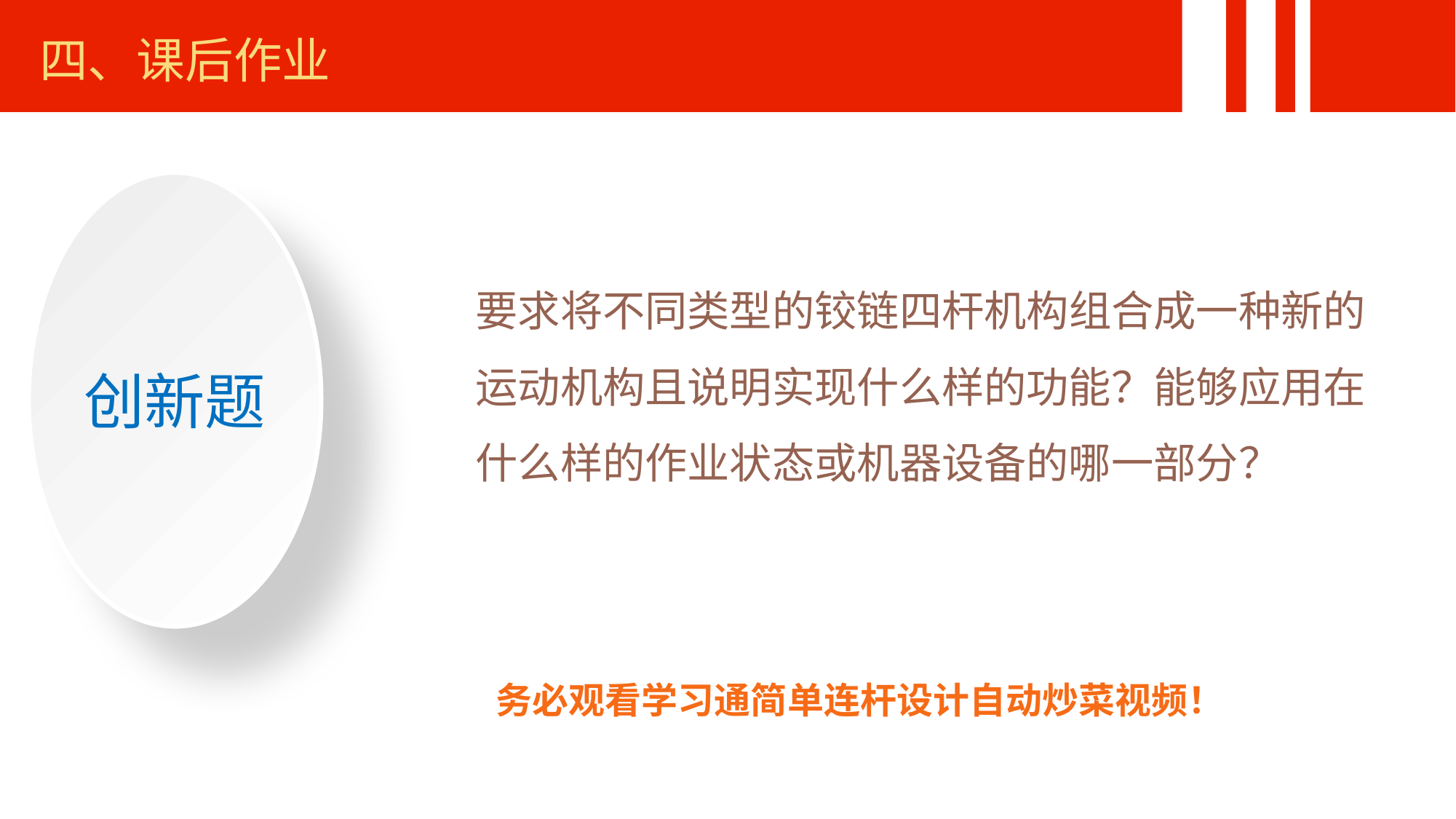

四、课后作业
创新题
要求将不同类型的铰链四杆机构组合成一种新的运动机构且说明实现什么样的功能？能够应用在什么样的作业状态或机器设备的哪一部分？
务必观看学习通简单连杆设计自动炒菜视频！